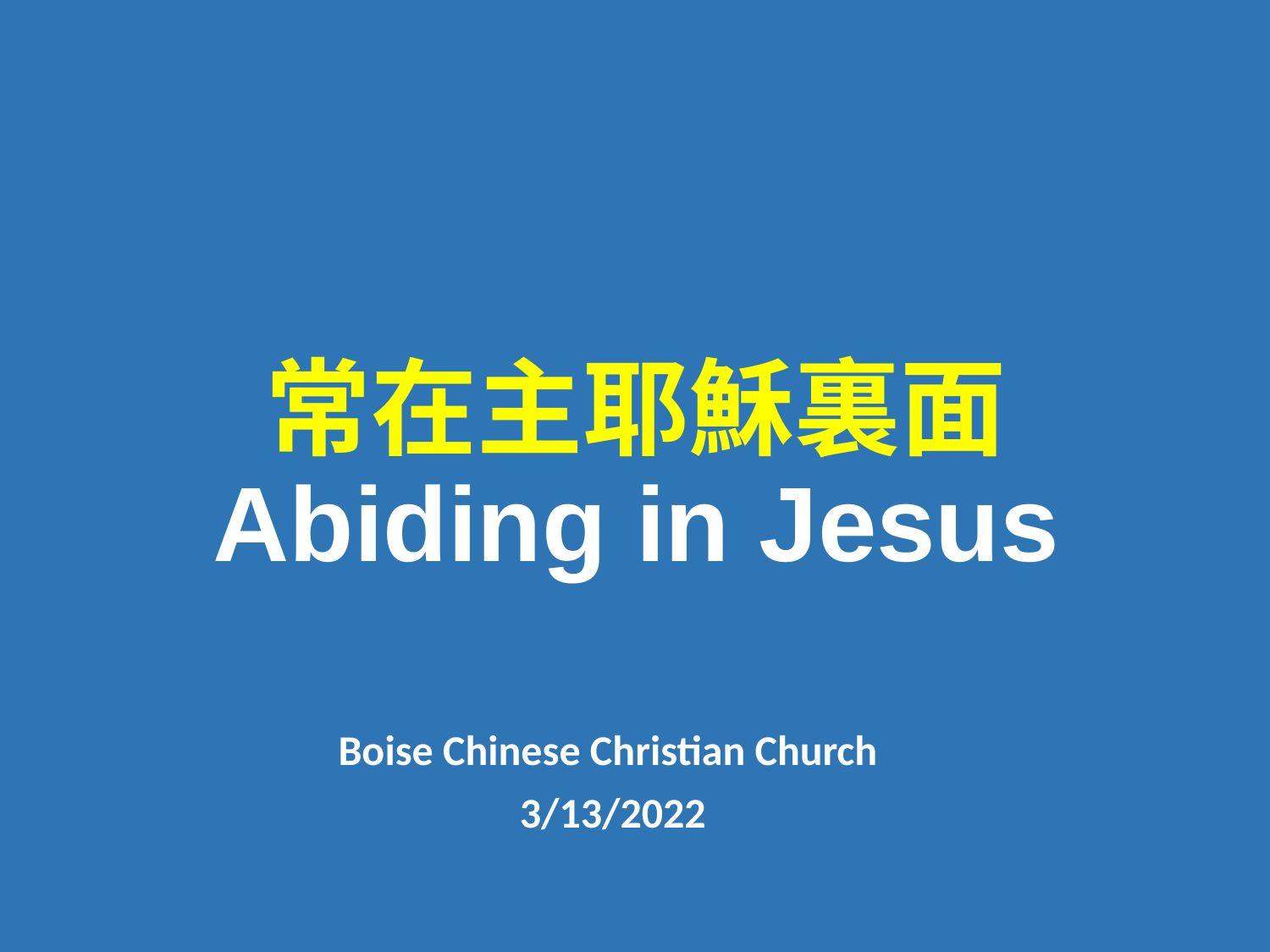

# 常在主耶穌裏面 Abiding in Jesus
Boise Chinese Christian Church
3/13/2022